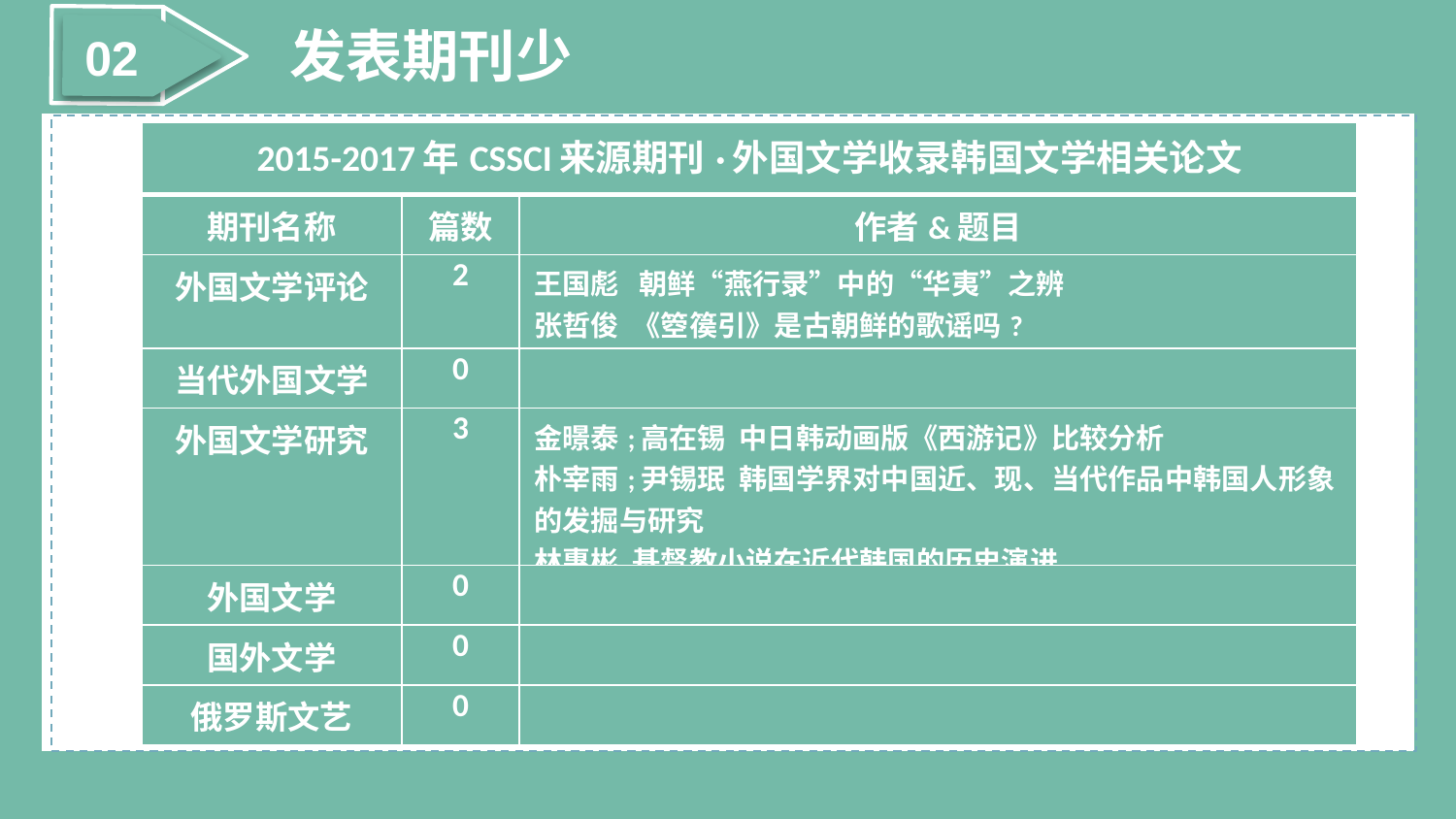

02
发表期刊少

| 2015-2017年CSSCI来源期刊·外国文学收录韩国文学相关论文 |  |  |
| --- | --- | --- |
| 期刊名称 | 篇数 | 作者&题目 |
| 外国文学评论 | 2 | 王国彪 朝鲜“燕行录”中的“华夷”之辨 张哲俊 《箜篌引》是古朝鲜的歌谣吗? |
| 当代外国文学 | 0 |  |
| 外国文学研究 | 3 | 金暻泰;高在锡 中日韩动画版《西游记》比较分析 朴宰雨;尹锡珉 韩国学界对中国近、现、当代作品中韩国人形象的发掘与研究 林惠彬 基督教小说在近代韩国的历史演进 |
| 外国文学 | 0 |  |
| 国外文学 | 0 |  |
| 俄罗斯文艺 | 0 |  |